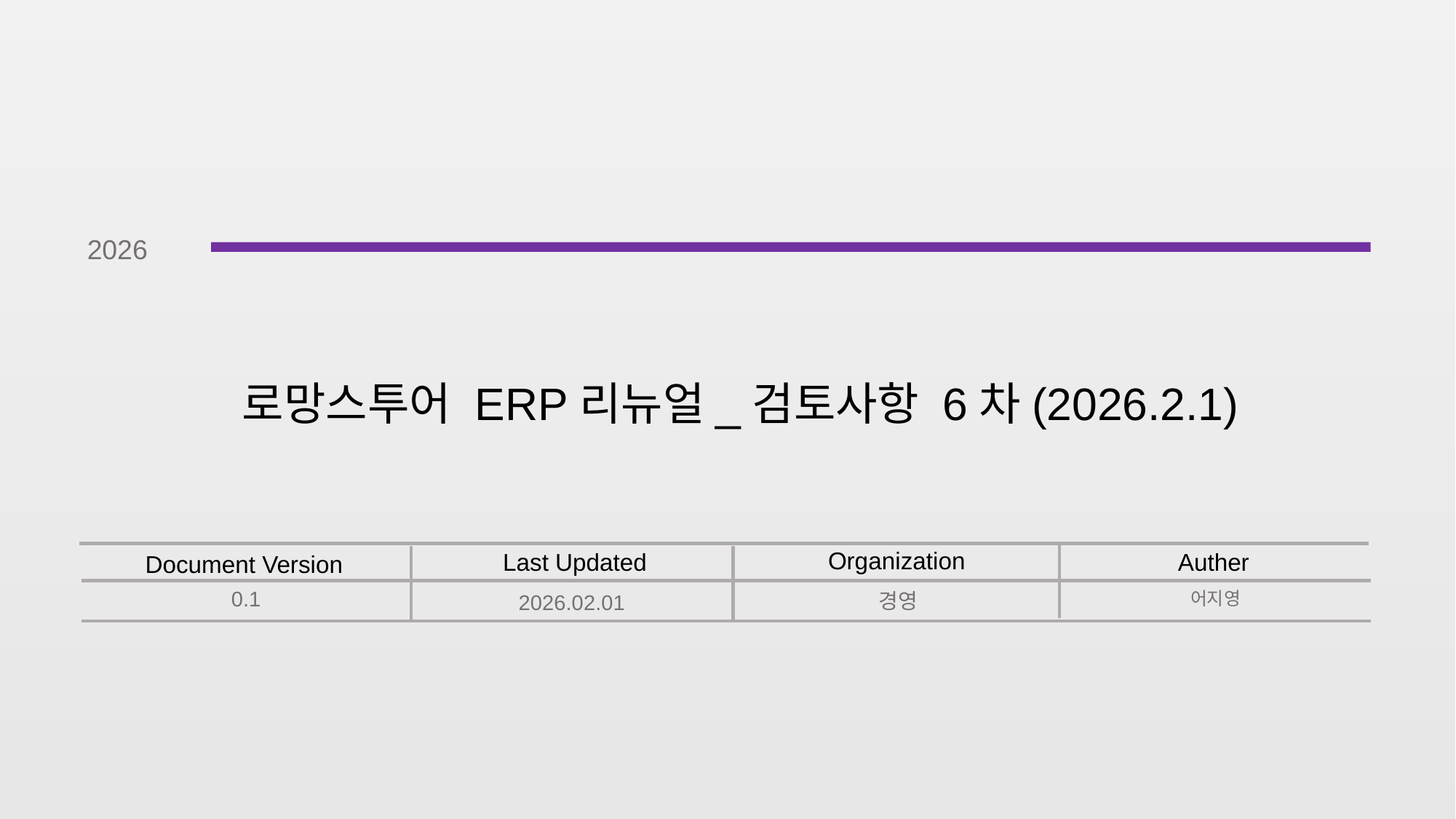

2026

로망스투어 ERP리뉴얼_검토사항 6차(2026.2.1)
Organization
Auther
Last Updated
Document Version
0.1
어지영
경영
2026.02.01
1